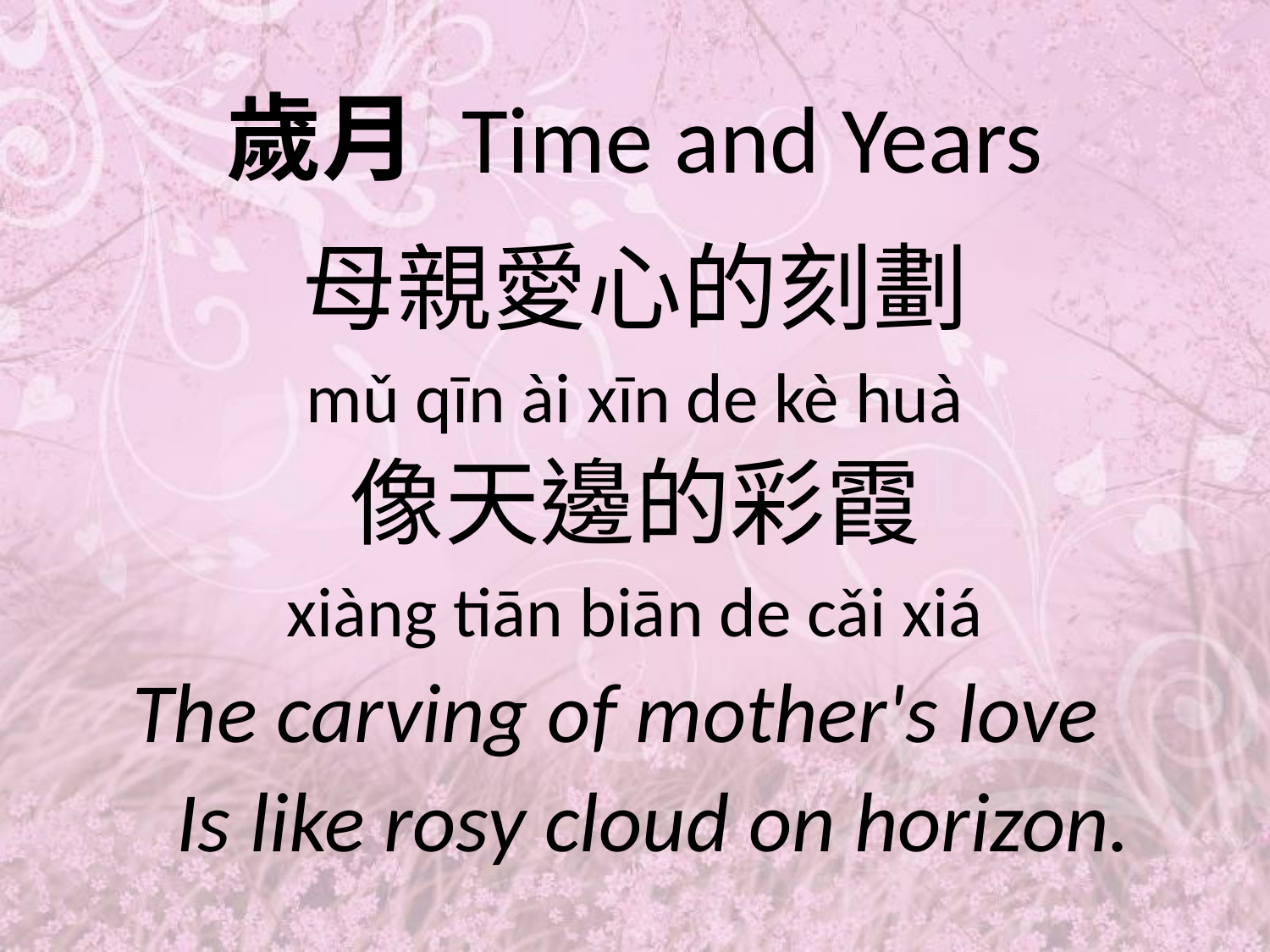

# 歲月 Time and Years
母親愛心的刻劃
mǔ qīn ài xīn de kè huà
像天邊的彩霞
xiàng tiān biān de cǎi xiá
The carving of mother's love
  Is like rosy cloud on horizon.